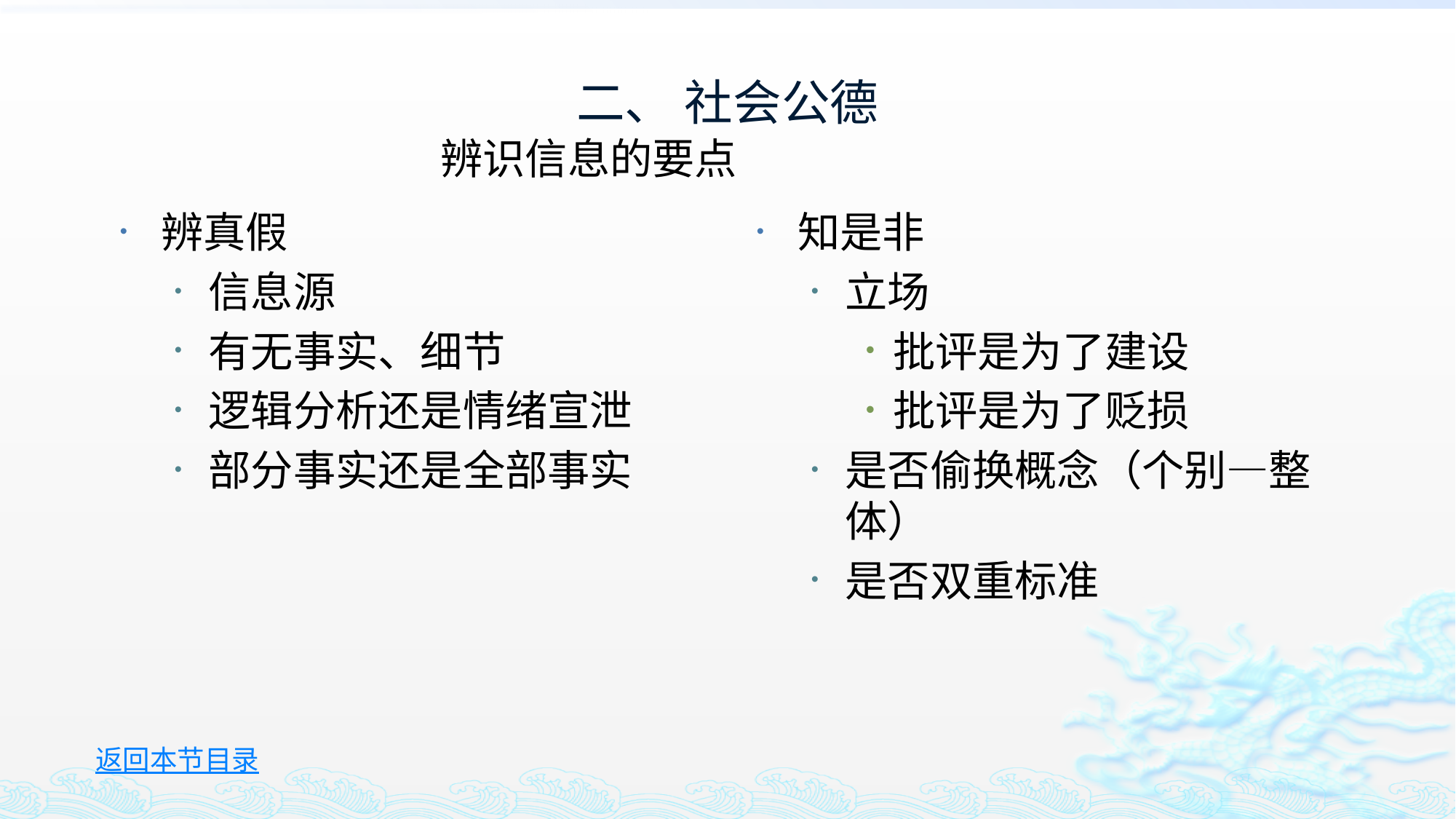

# 二、 社会公德
辨识信息的要点

辨真假
信息源
有无事实、细节
逻辑分析还是情绪宣泄
部分事实还是全部事实

知是非
立场
批评是为了建设
批评是为了贬损
是否偷换概念（个别—整体）
是否双重标准
返回本节目录